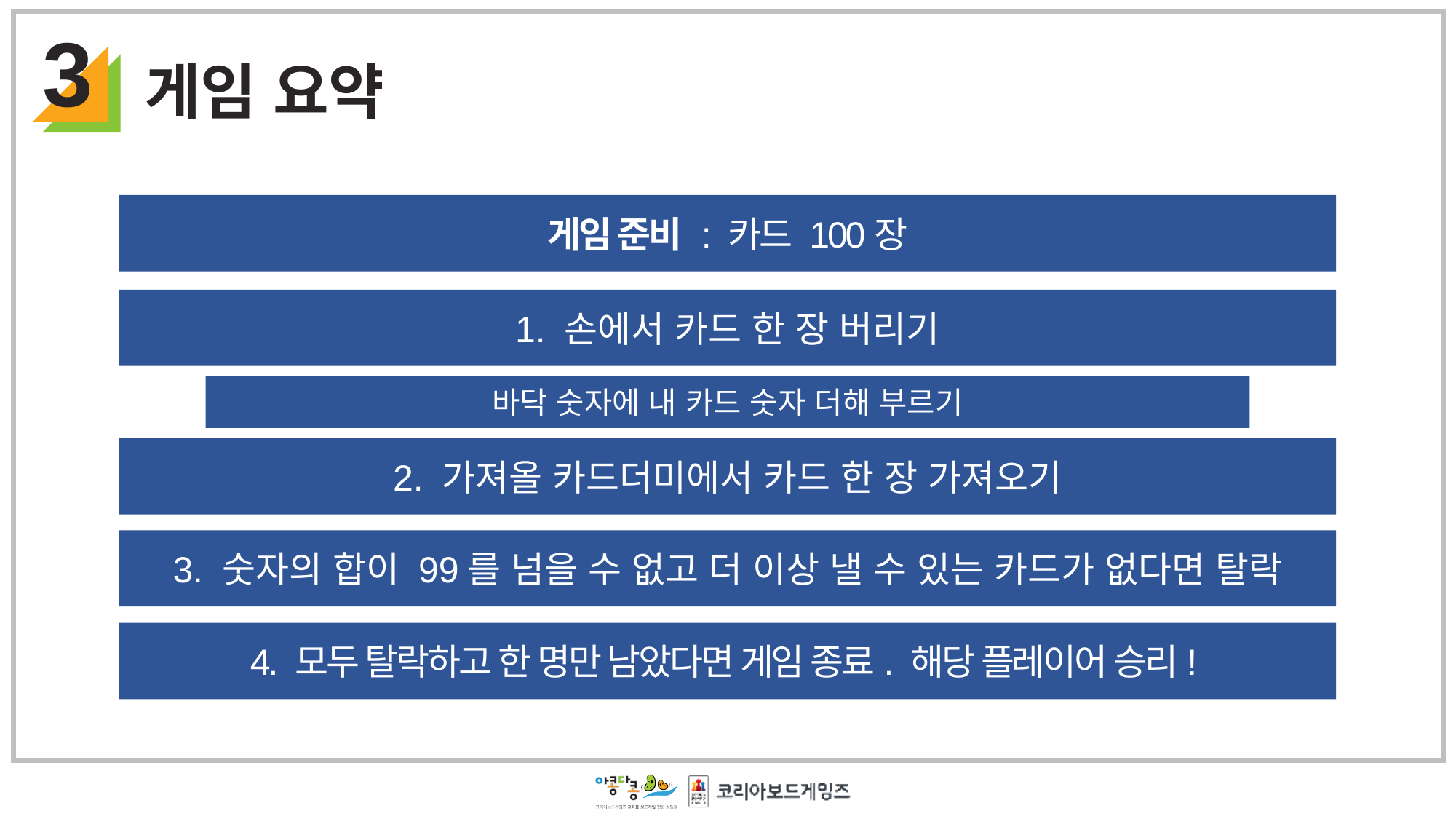

3
게임 요약
게임 준비 : 카드 100장
1. 손에서 카드 한 장 버리기
바닥 숫자에 내 카드 숫자 더해 부르기
2. 가져올 카드더미에서 카드 한 장 가져오기
3. 숫자의 합이 99를 넘을 수 없고 더 이상 낼 수 있는 카드가 없다면 탈락
4. 모두 탈락하고 한 명만 남았다면 게임 종료. 해당 플레이어 승리!